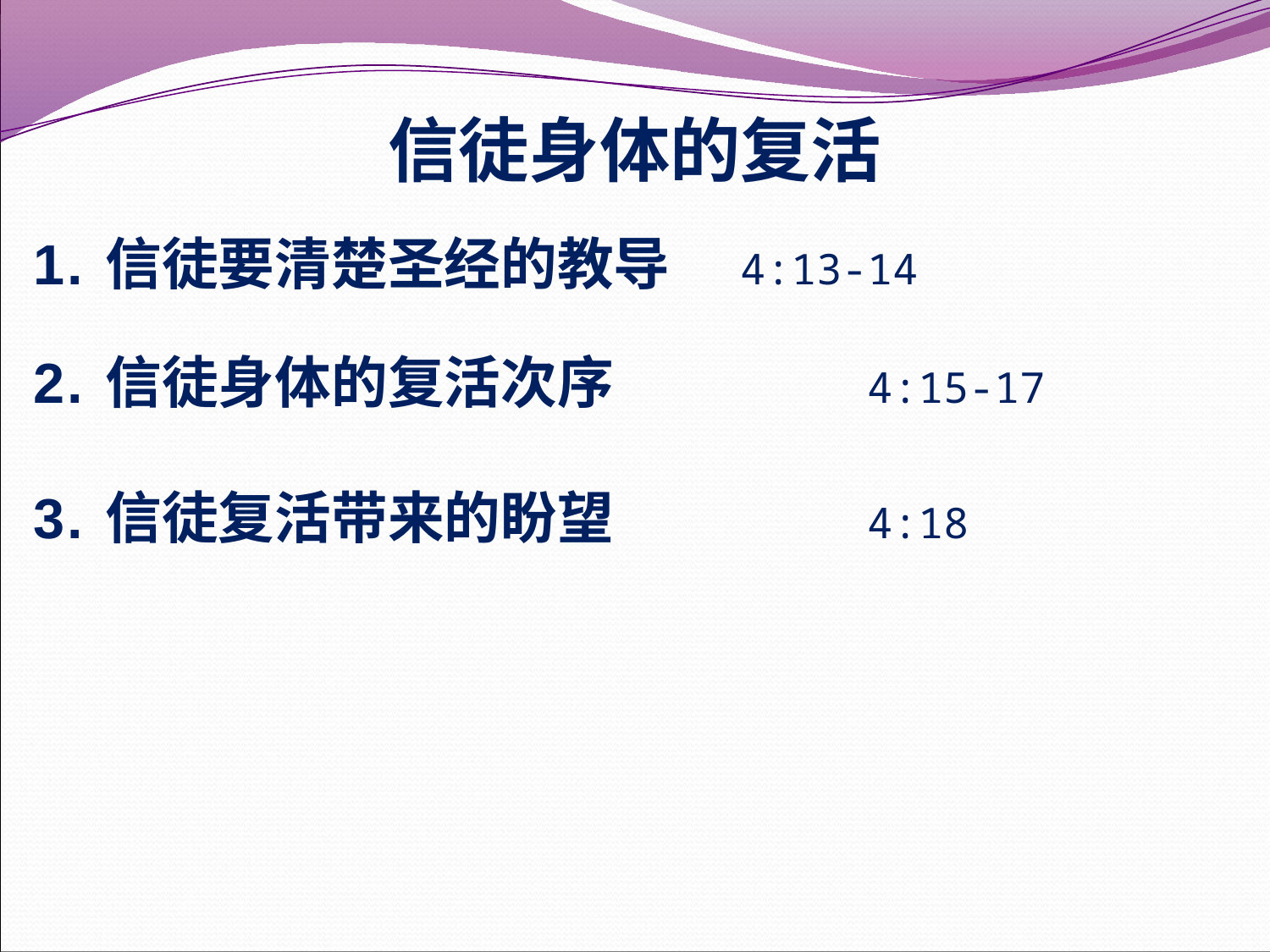

# 信徒身体的复活
信徒要清楚圣经的教导	4:13-14

信徒身体的复活次序 		4:15-17

信徒复活带来的盼望		4:18